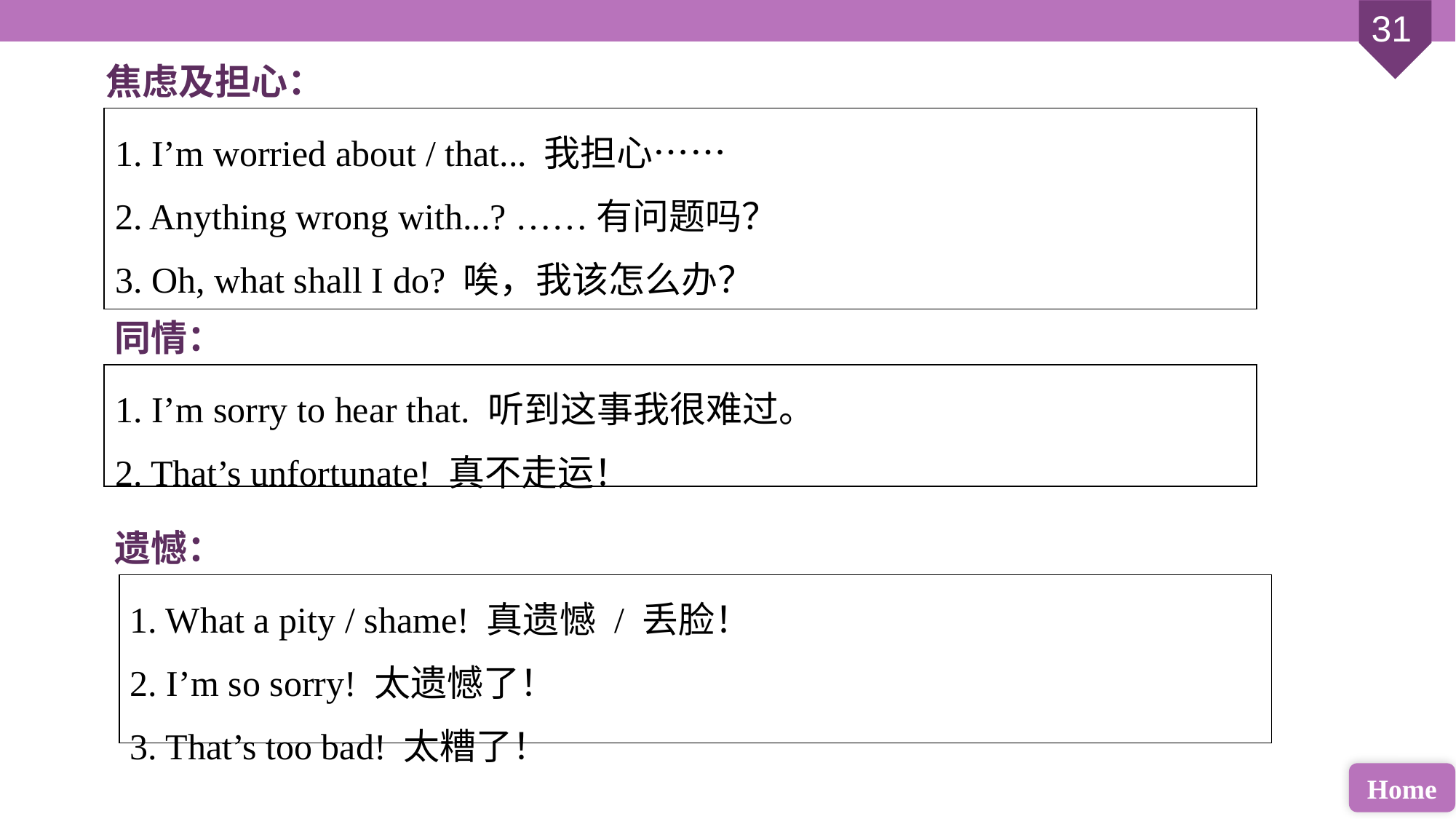

焦虑及担心：
| 1. I’m worried about / that... 我担心…… 2. Anything wrong with...? ……有问题吗？ 3. Oh, what shall I do? 唉，我该怎么办？ |
| --- |
同情：
| 1. I’m sorry to hear that. 听到这事我很难过。 2. That’s unfortunate! 真不走运！ |
| --- |
遗憾：
| 1. What a pity / shame! 真遗憾 / 丢脸！ 2. I’m so sorry! 太遗憾了！ 3. That’s too bad! 太糟了！ |
| --- |